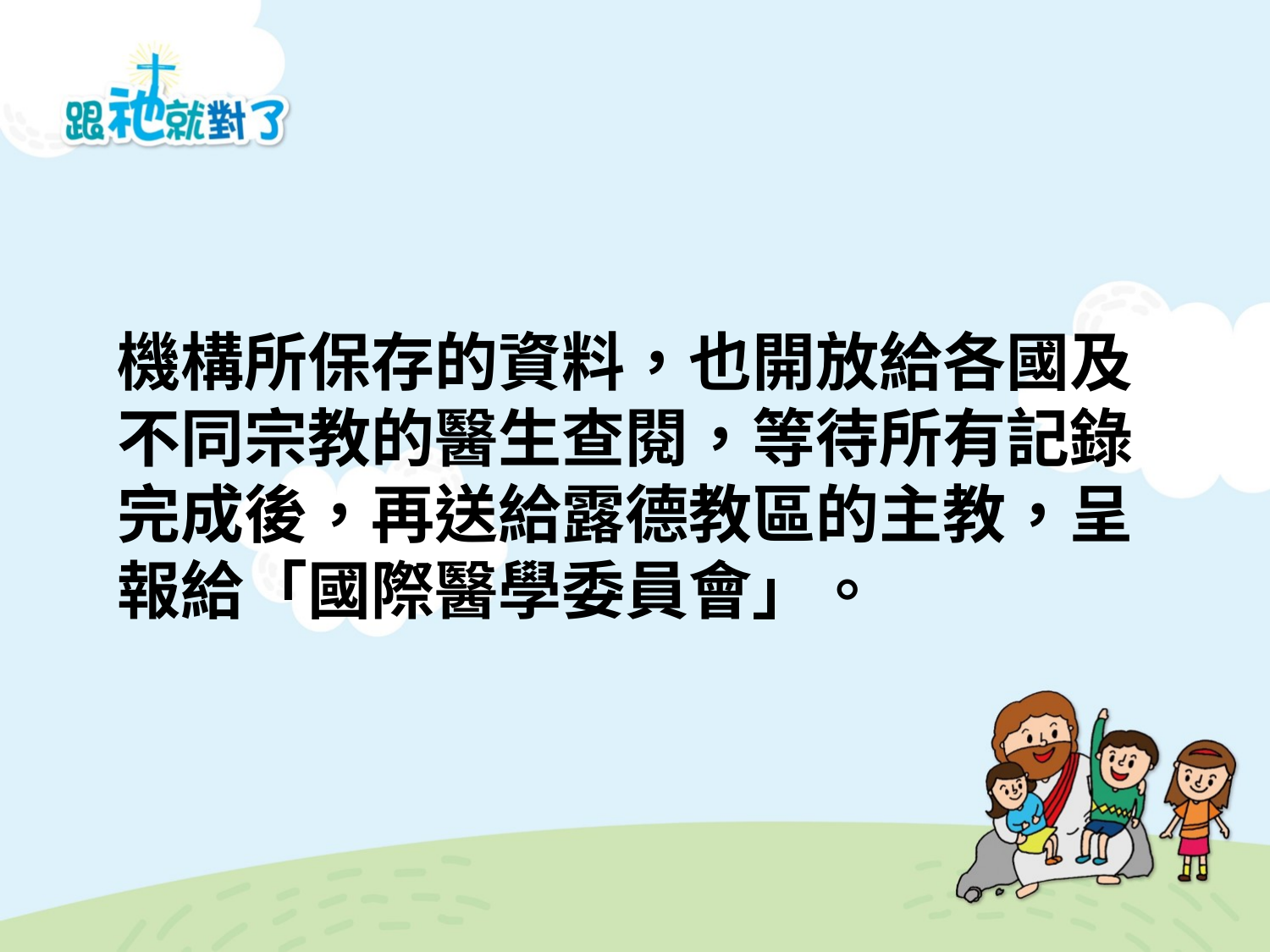

機構所保存的資料，也開放給各國及不同宗教的醫生查閱，等待所有記錄完成後，再送給露德教區的主教，呈報給「國際醫學委員會」。